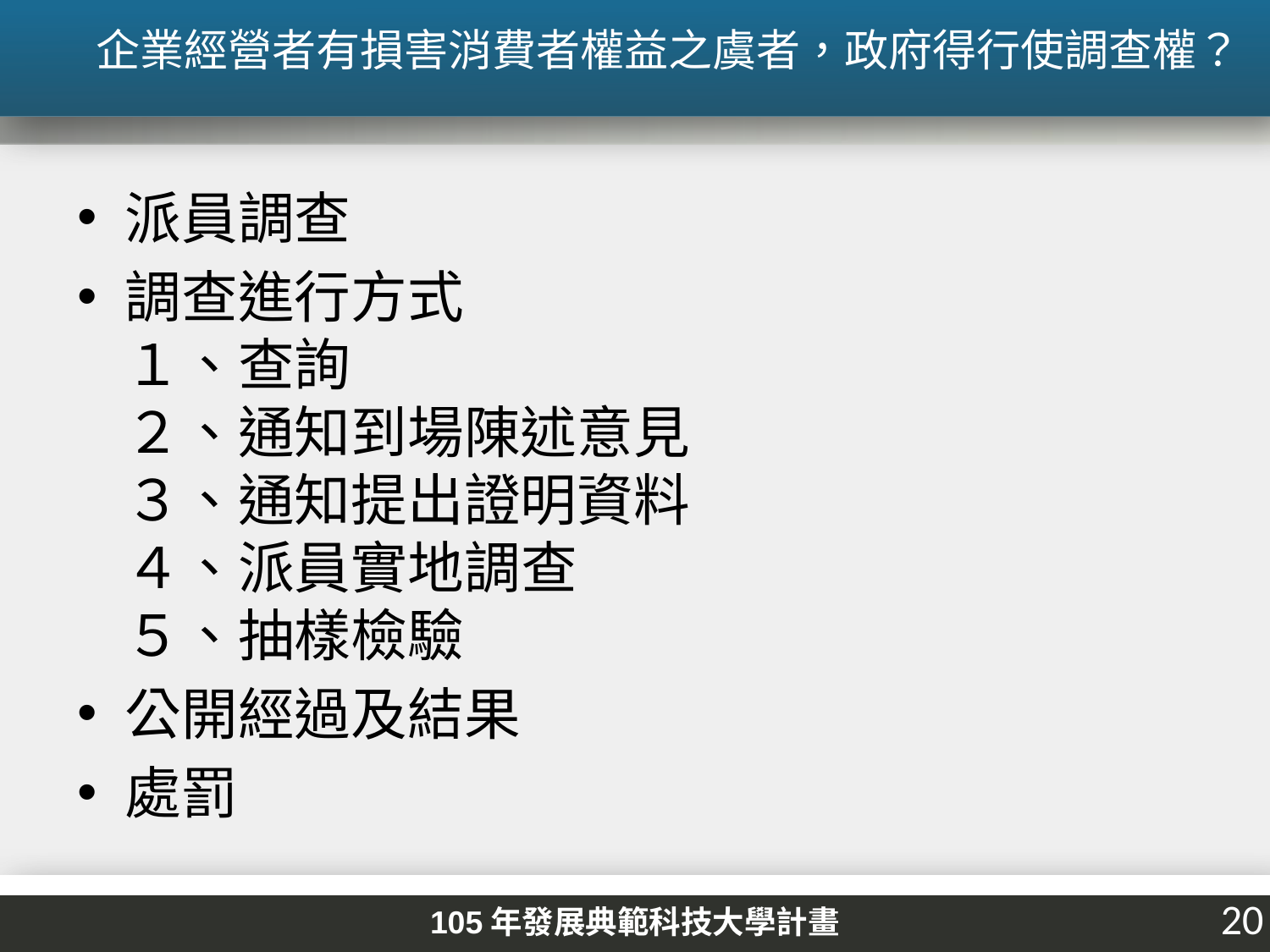

# 企業經營者有損害消費者權益之虞者，政府得行使調查權？
派員調查
調查進行方式
１、查詢
２、通知到場陳述意見
３、通知提出證明資料
４、派員實地調查
５、抽樣檢驗
公開經過及結果
處罰